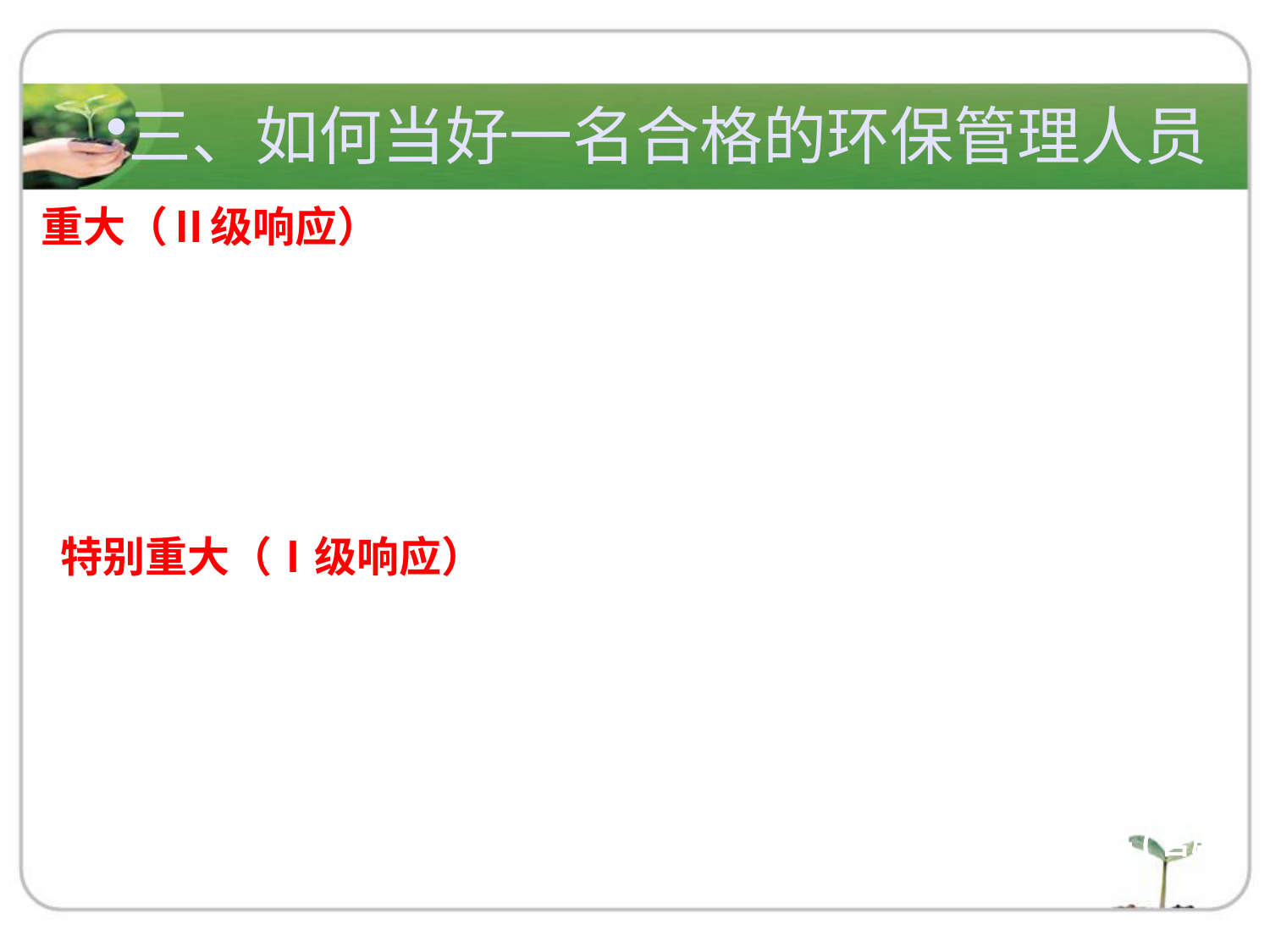

三、如何当好一名合格的环保管理人员
重大（Ⅱ级响应）
      凡符合下列情形之一的，为重大环境事件：  （一）发生10人以上、30人以下死亡，或中毒（重伤）50人以上、100人以下；（二）区域生态功能部分丧失或濒危物种生存环境受到污染； （三）因环境污染使当地经济、社会活动受到较大影响，疏散转移群众1万人以上、5万人以下的；  （四）Ⅰ、Ⅱ类放射源丢失、被盗或失控，或者放射性同位素和射线装置失控导致2人以下（含2人）急性死亡或者10人以上（含10人）急性重度放射病、局部器官残疾；  （五）因环境污染造成重要河流、湖泊、水库及沿海水域大面积污染，或县级以上城镇水源地取水中断的污染事件。
特别重大（Ⅰ级响应）
       凡符合下列情形之一的，为特别重大环境事件：  （一）发生30人以上死亡，或中毒（重伤）l00人以上； （二）因环境事件需疏散、转移群众5万人以上，或直接经济损失1000万元以上；  （三）区域生态功能严重丧失或濒危物种生存环境遭到严重污染；  （四）因环境污染使当地正常的经济、社会活动受到严重影响； （五）利用放射性物质进行人为破坏事件，或I、II类放射源失控造成大范围严重辐射污染后果，或者放射性同位素和射线装置失控导致3人以上(含3人)急性死亡;  （六）因环境污染造成重要城市主要水源地取水中断的污染事故；  （七）因危险化学品(含剧毒品)生产和贮运中发生泄漏，严重影响人民群众生产、生活的污染事故。